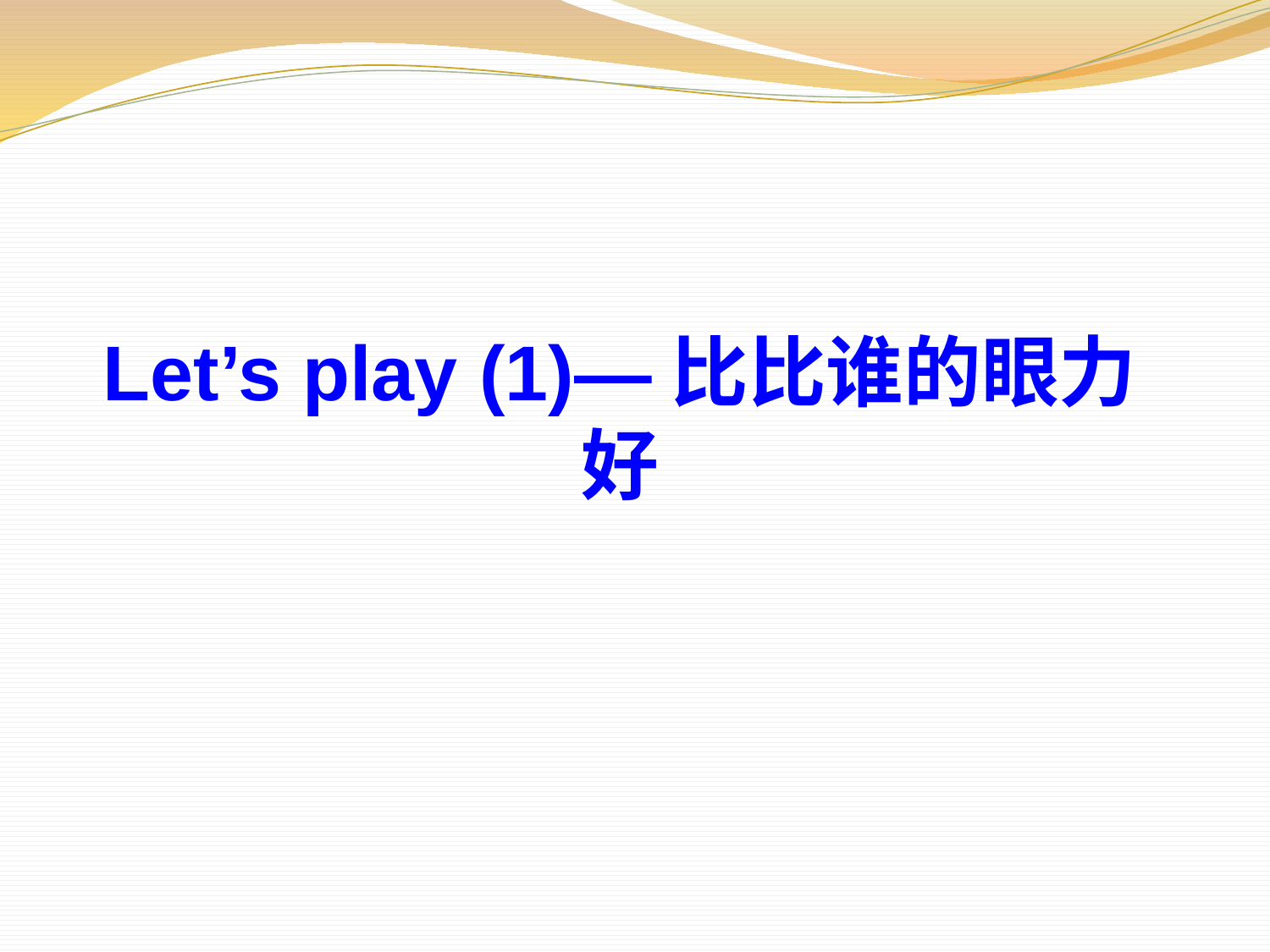

教师把所学的Let’s learn部分的单词打乱字母顺序写在黑板上，随机选几名学生把这些字母重新排序组成单词并写下来。如：utan-aunt, sontrg- strong, tnih - thin等。
Let’s play (1)—比比谁的眼力好